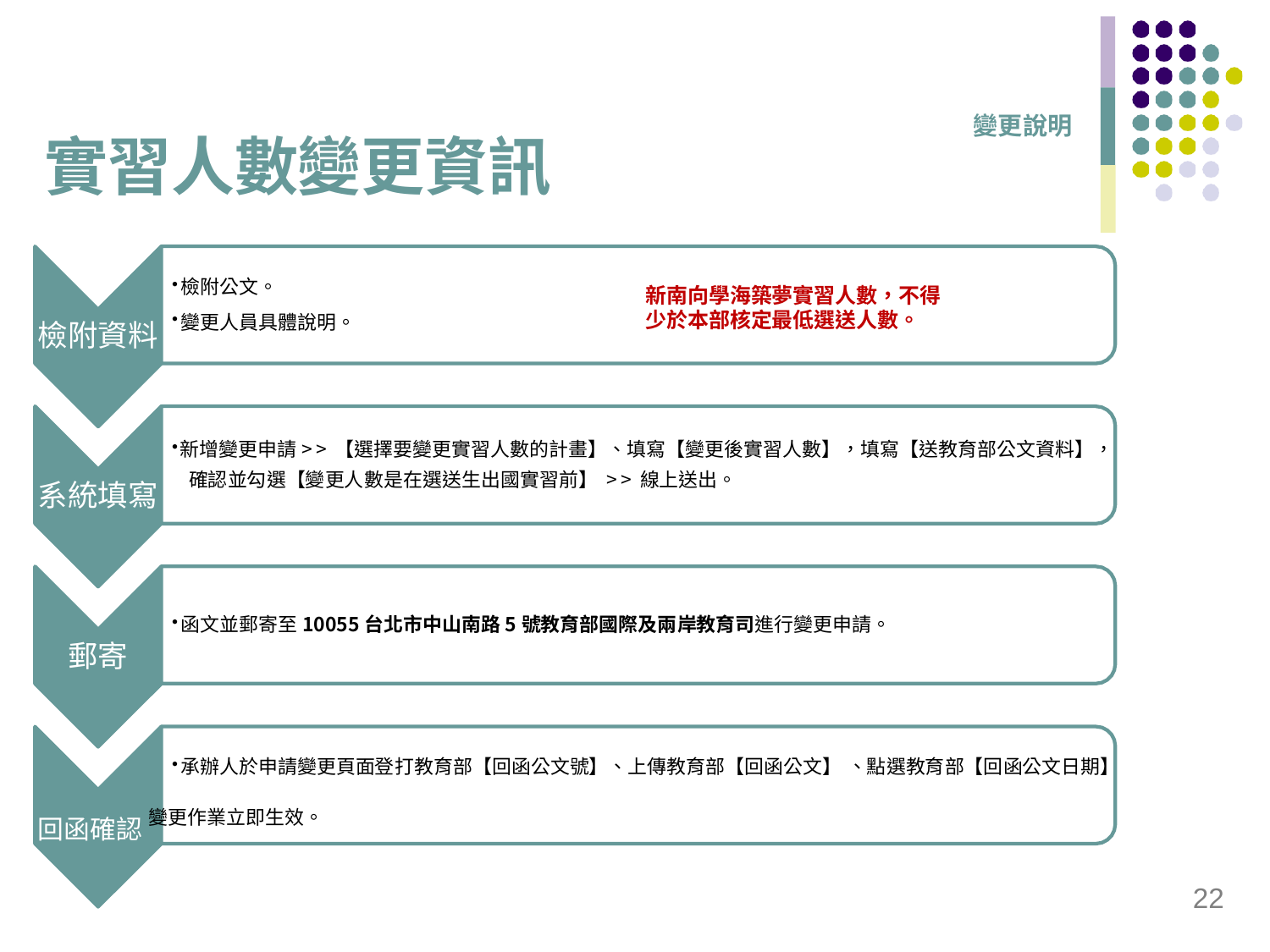

變更說明
# 實習人數變更資訊

檢附公文。
變更人員具體說明。
新南向學海築夢實習人數，不得 少於本部核定最低選送人數。
檢附資料

新增變更申請>>【選擇要變更實習人數的計畫】、填寫【變更後實習人數】，填寫【送教育部公文資料】，  確認並勾選【變更人數是在選送生出國實習前】>>線上送出。
系統填寫

函文並郵寄至10055台北市中山南路5號教育部國際及兩岸教育司進行變更申請。
郵寄

承辦人於申請變更頁面登打教育部【回函公文號】、上傳教育部【回函公文】 、點選教育部【回函公文日期】
回函確認 變更作業立即生效。
22